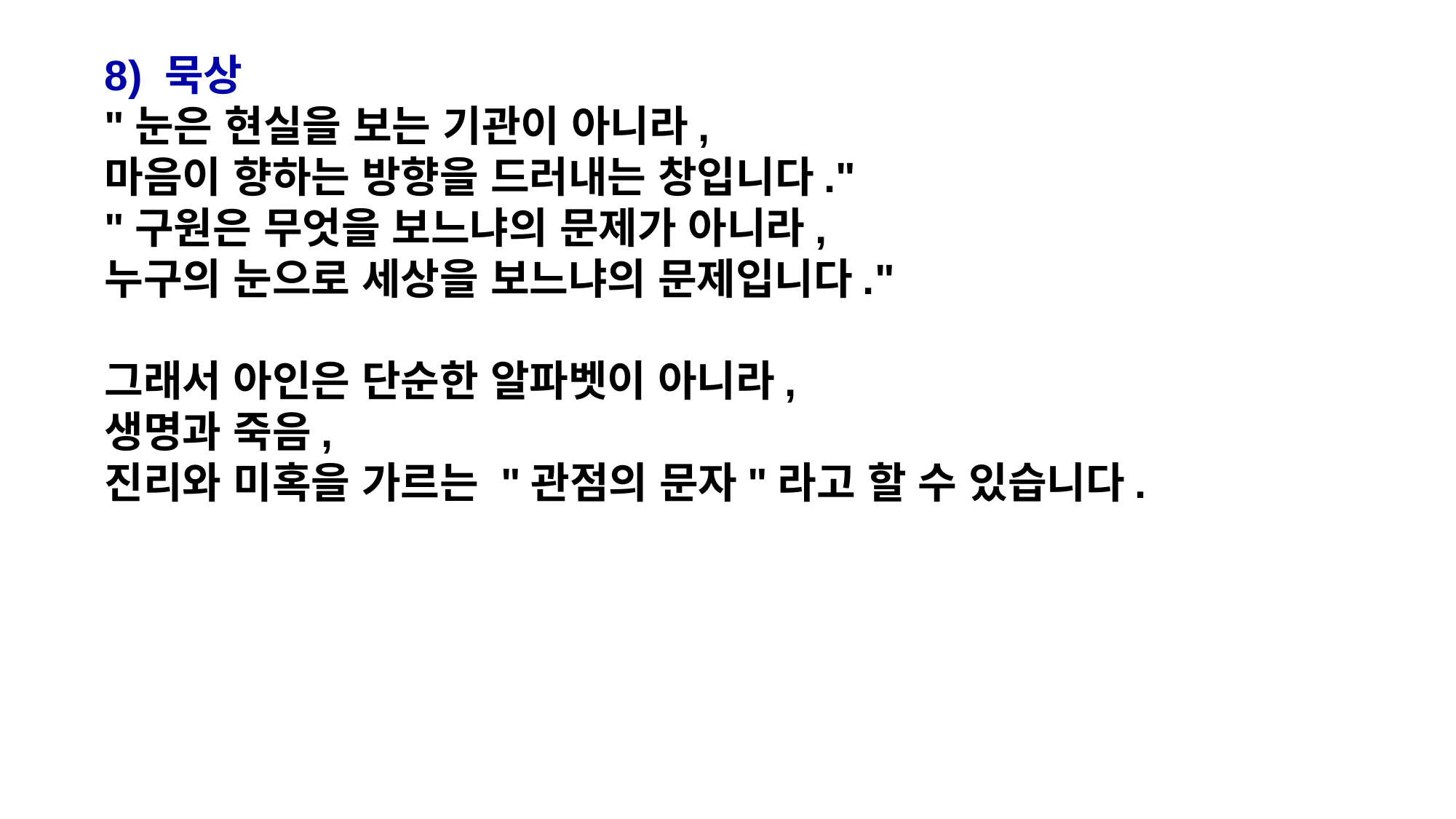

8) 묵상
"눈은 현실을 보는 기관이 아니라,
마음이 향하는 방향을 드러내는 창입니다."
"구원은 무엇을 보느냐의 문제가 아니라,
누구의 눈으로 세상을 보느냐의 문제입니다."

그래서 아인은 단순한 알파벳이 아니라,
생명과 죽음,
진리와 미혹을 가르는 "관점의 문자"라고 할 수 있습니다.